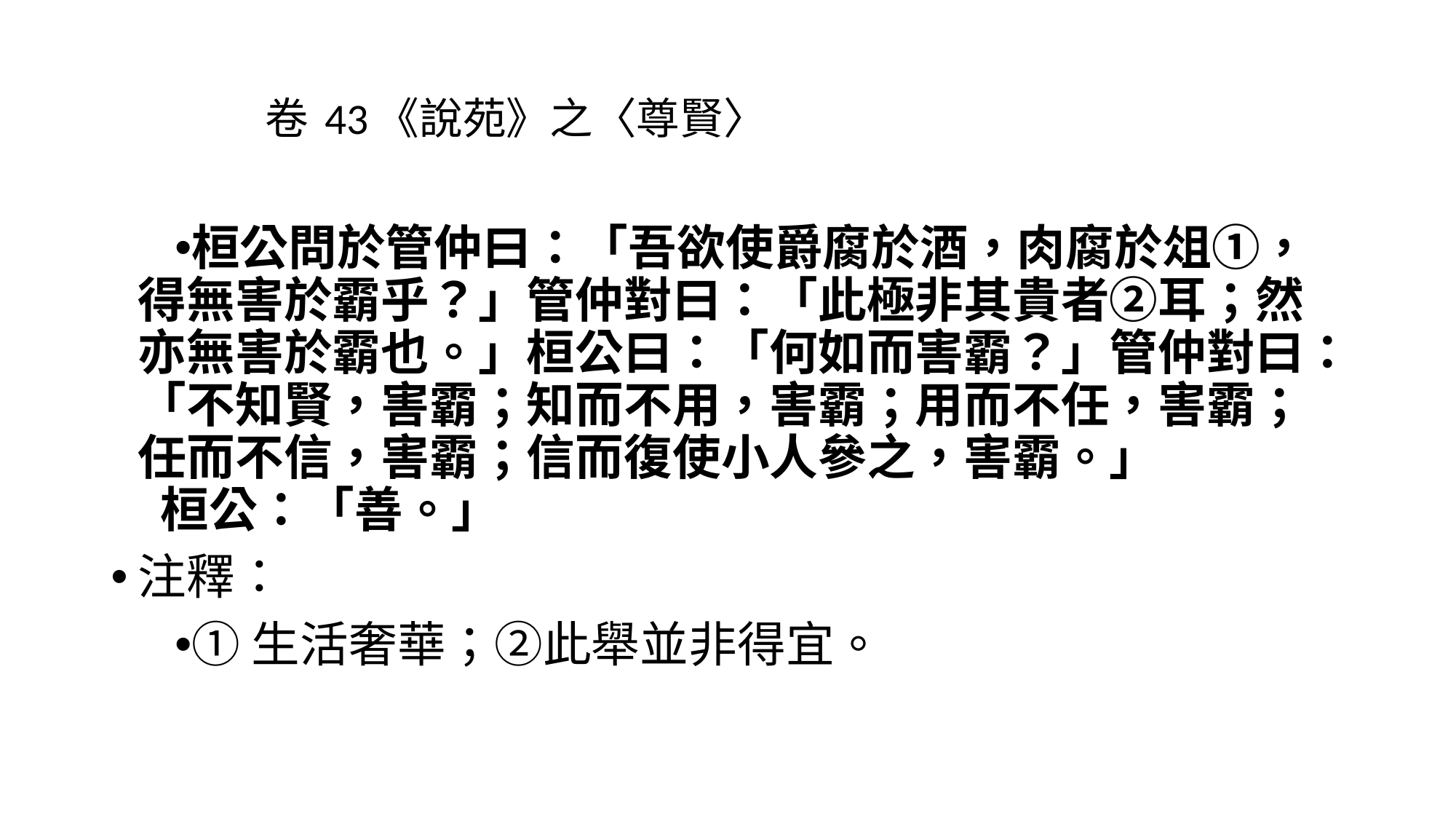

# 卷 43《說苑》之〈尊賢〉
桓公問於管仲曰：「吾欲使爵腐於酒，肉腐於俎①，得無害於霸乎？」管仲對曰：「此極非其貴者②耳；然亦無害於霸也。」桓公曰：「何如而害霸？」管仲對曰：「不知賢，害霸；知而不用，害霸；用而不任，害霸；任而不信，害霸；信而復使小人參之，害霸。」                   桓公：「善。」
注釋：
①生活奢華；②此舉並非得宜。